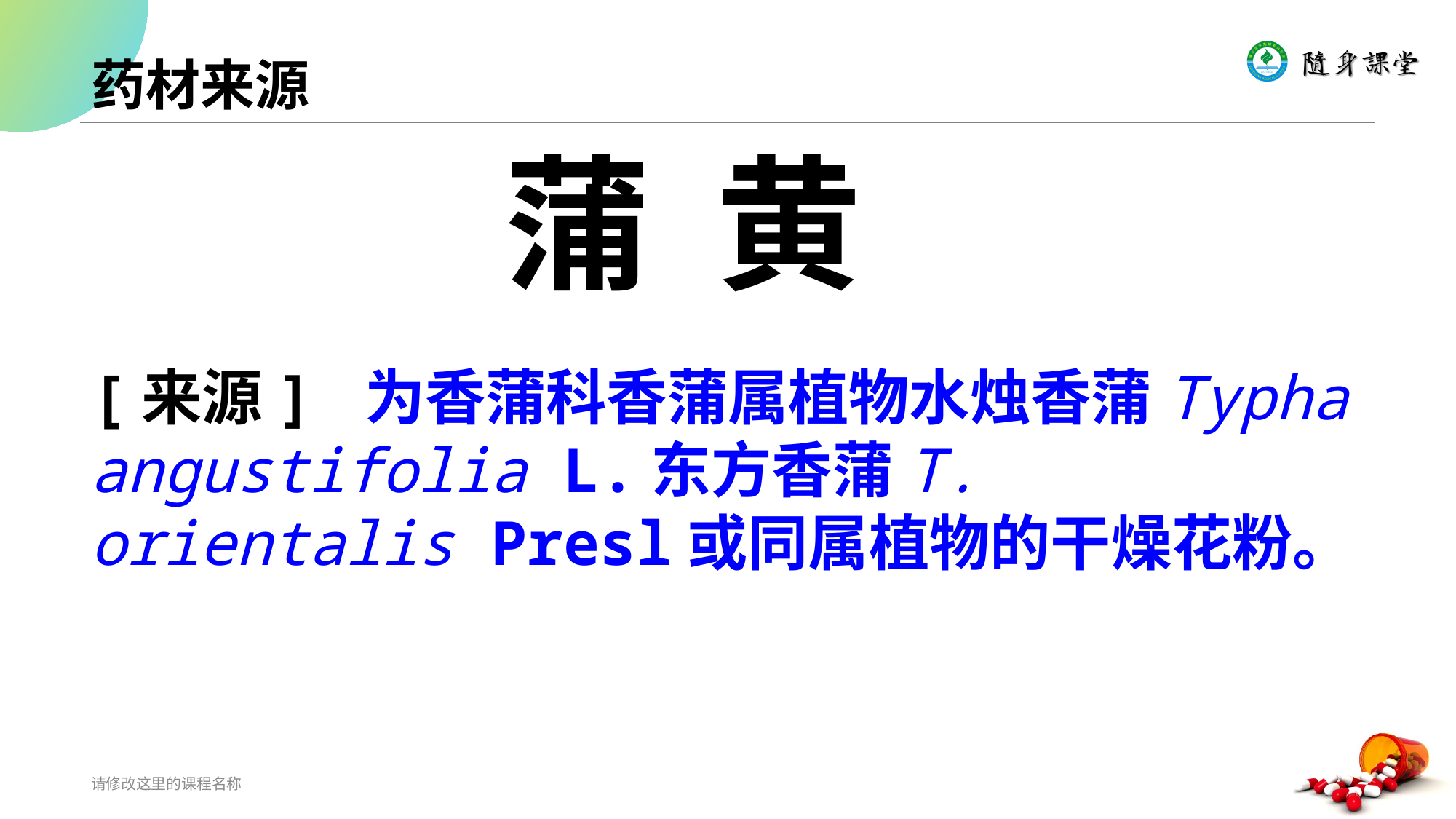

# 药材来源
 蒲  黄

[来源] 为香蒲科香蒲属植物水烛香蒲Typha angustifolia L.东方香蒲T. orientalis Presl或同属植物的干燥花粉。

请修改这里的课程名称
4